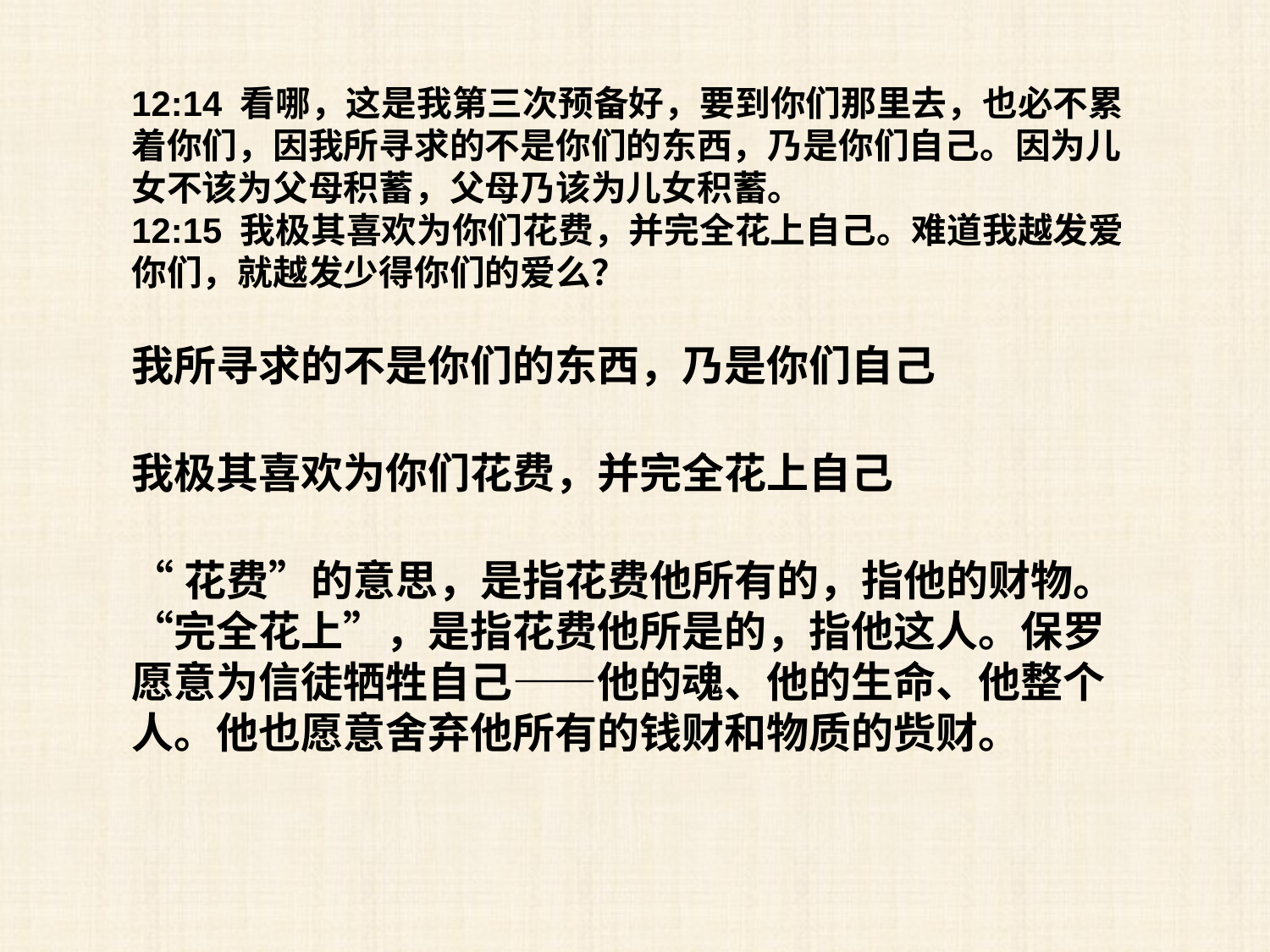

12:14 看哪，这是我第三次预备好，要到你们那里去，也必不累着你们，因我所寻求的不是你们的东西，乃是你们自己。因为儿女不该为父母积蓄，父母乃该为儿女积蓄。
12:15 我极其喜欢为你们花费，并完全花上自己。难道我越发爱你们，就越发少得你们的爱么？
我所寻求的不是你们的东西，乃是你们自己
我极其喜欢为你们花费，并完全花上自己
“花费”的意思，是指花费他所有的，指他的财物。“完全花上”，是指花费他所是的，指他这人。保罗愿意为信徒牺牲自己——他的魂、他的生命、他整个人。他也愿意舍弃他所有的钱财和物质的赀财。